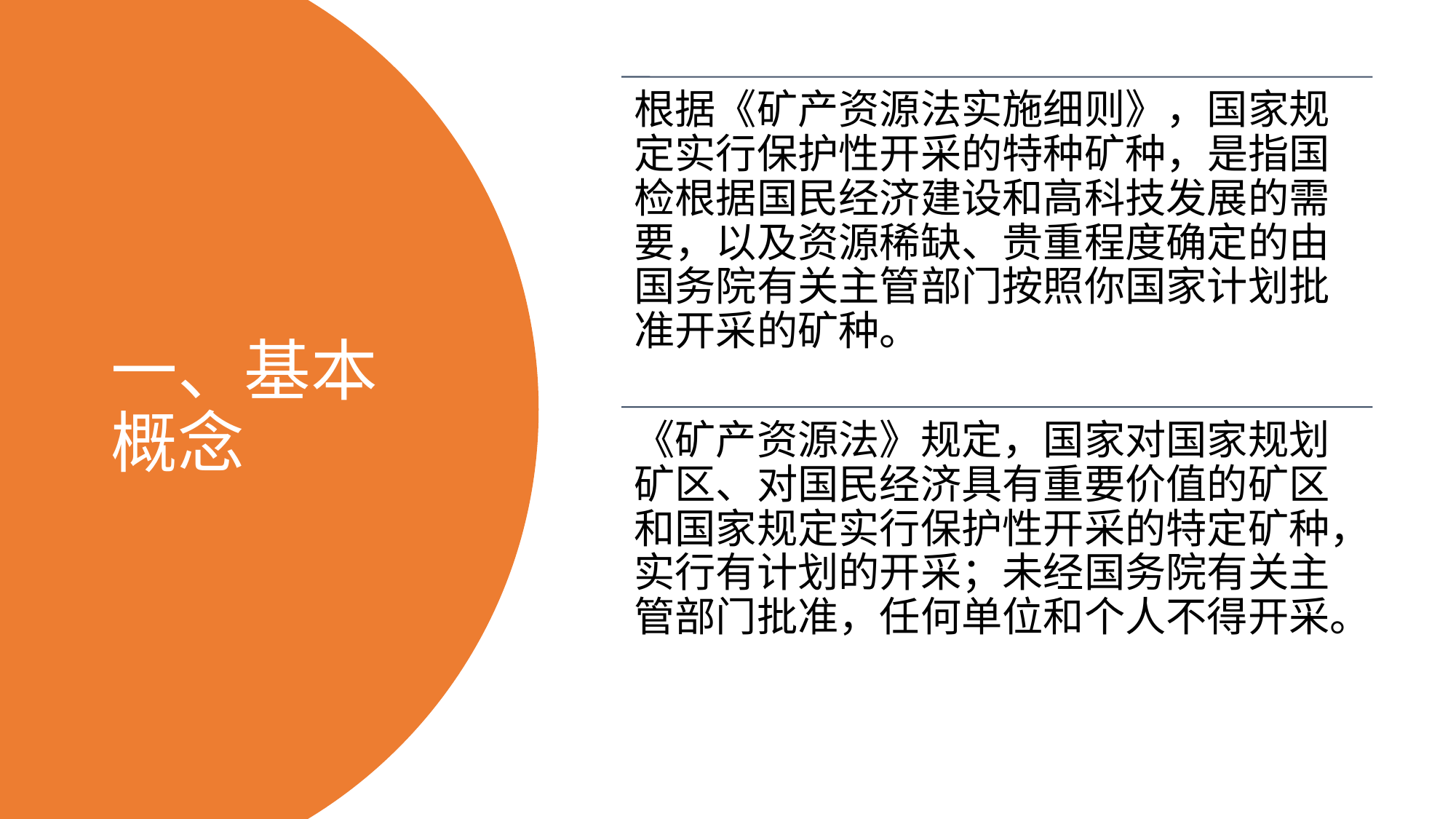

根据《矿产资源法实施细则》，国家规定实行保护性开采的特种矿种，是指国检根据国民经济建设和高科技发展的需要，以及资源稀缺、贵重程度确定的由国务院有关主管部门按照你国家计划批准开采的矿种。
《矿产资源法》规定，国家对国家规划矿区、对国民经济具有重要价值的矿区和国家规定实行保护性开采的特定矿种，实行有计划的开采；未经国务院有关主管部门批准，任何单位和个人不得开采。
# 一、基本概念